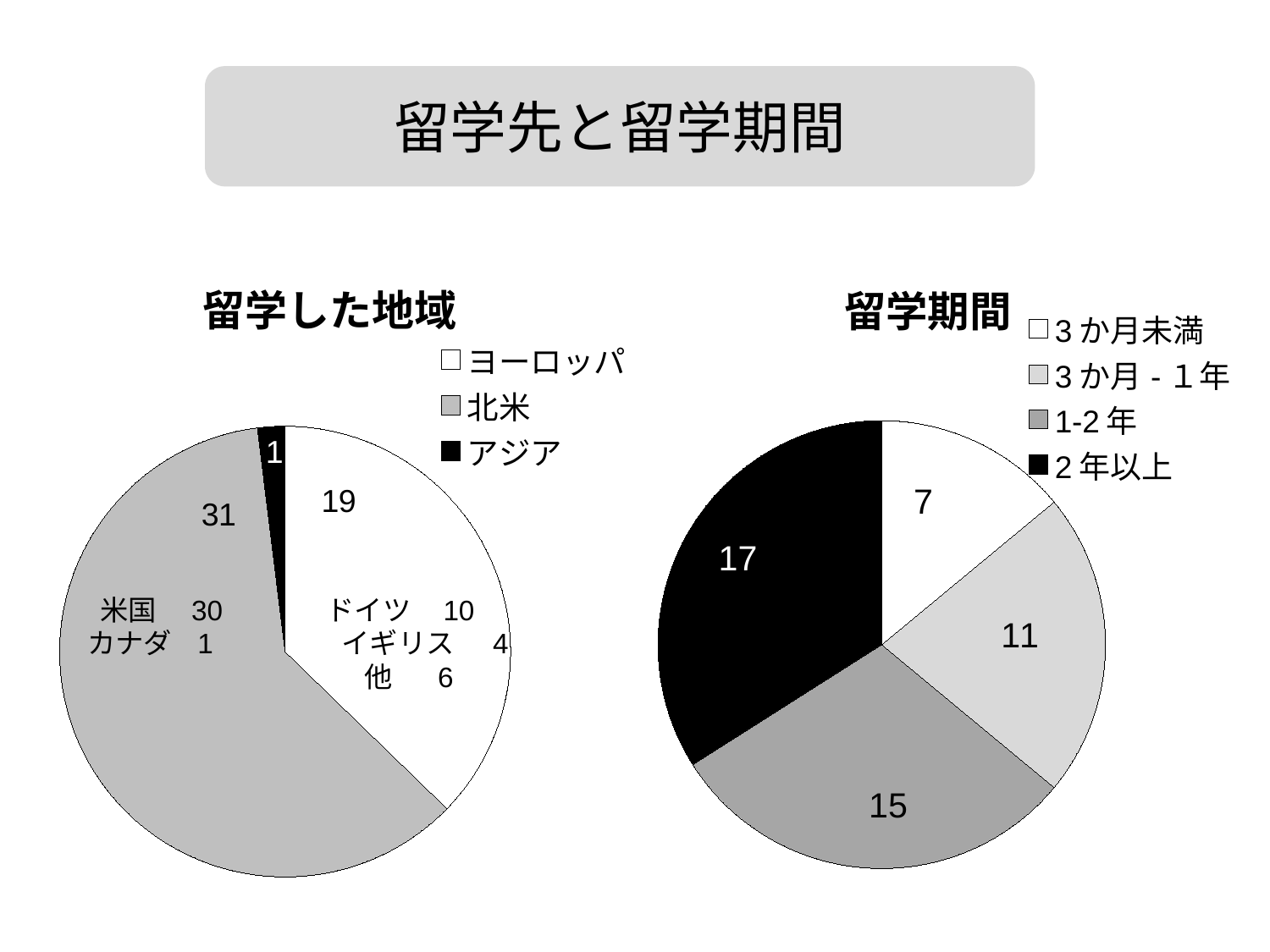

留学先と留学期間

### Chart: 留学期間

| Category | 3か月-１年 留学期間 |
|---|---|
| 3か月未満 | 7.0 |
| 3か月-１年 | 11.0 |
| 1-2年 | 15.0 |
| 2年以上 | 17.0 |

### Chart:

| Category | 留学した地域 |
|---|---|
| ヨーロッパ | 19.0 |
| 北米 | 31.0 |
| アジア | 1.0 |
 米国　30
カナダ   1
  ドイツ    10　　 イギリス     4
        他      6